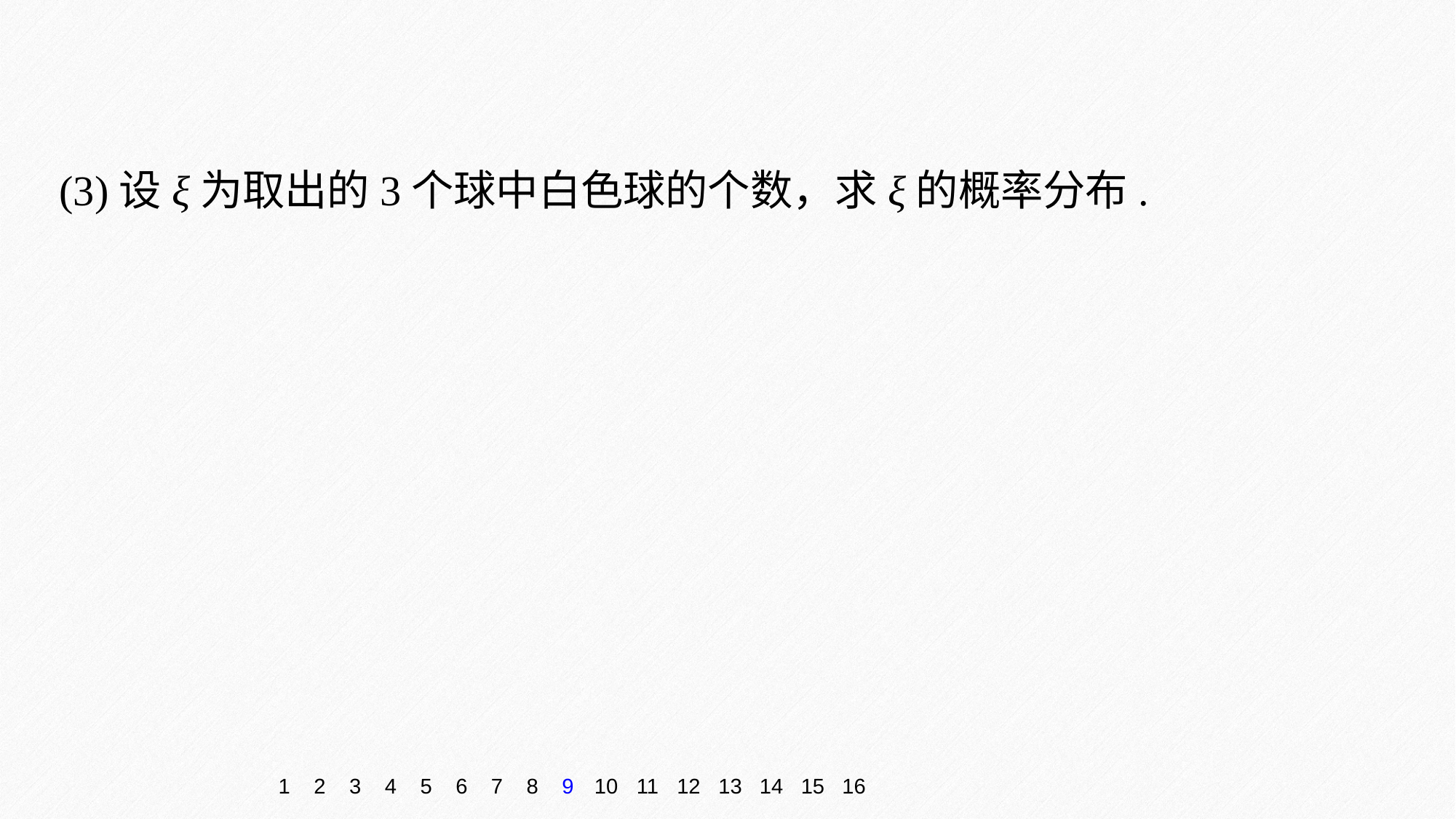

(3)设ξ为取出的3个球中白色球的个数，求ξ的概率分布.
1
2
3
4
5
6
7
8
9
10
11
12
13
14
15
16